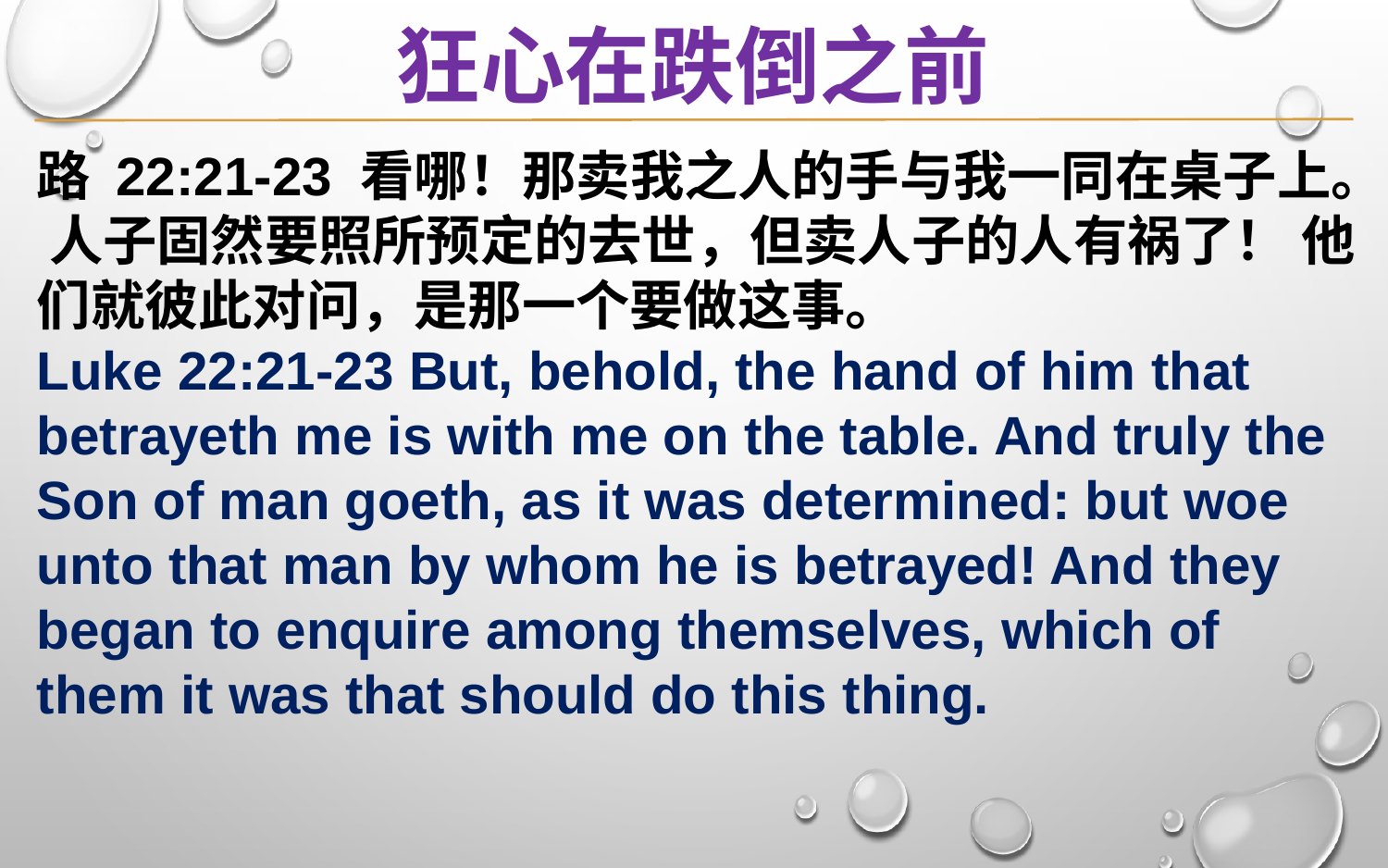

狂心在跌倒之前
路 22:21-23 看哪！那卖我之人的手与我一同在桌子上。 人子固然要照所预定的去世，但卖人子的人有祸了！ 他们就彼此对问，是那一个要做这事。
Luke 22:21-23 But, behold, the hand of him that betrayeth me is with me on the table. And truly the Son of man goeth, as it was determined: but woe unto that man by whom he is betrayed! And they began to enquire among themselves, which of them it was that should do this thing.